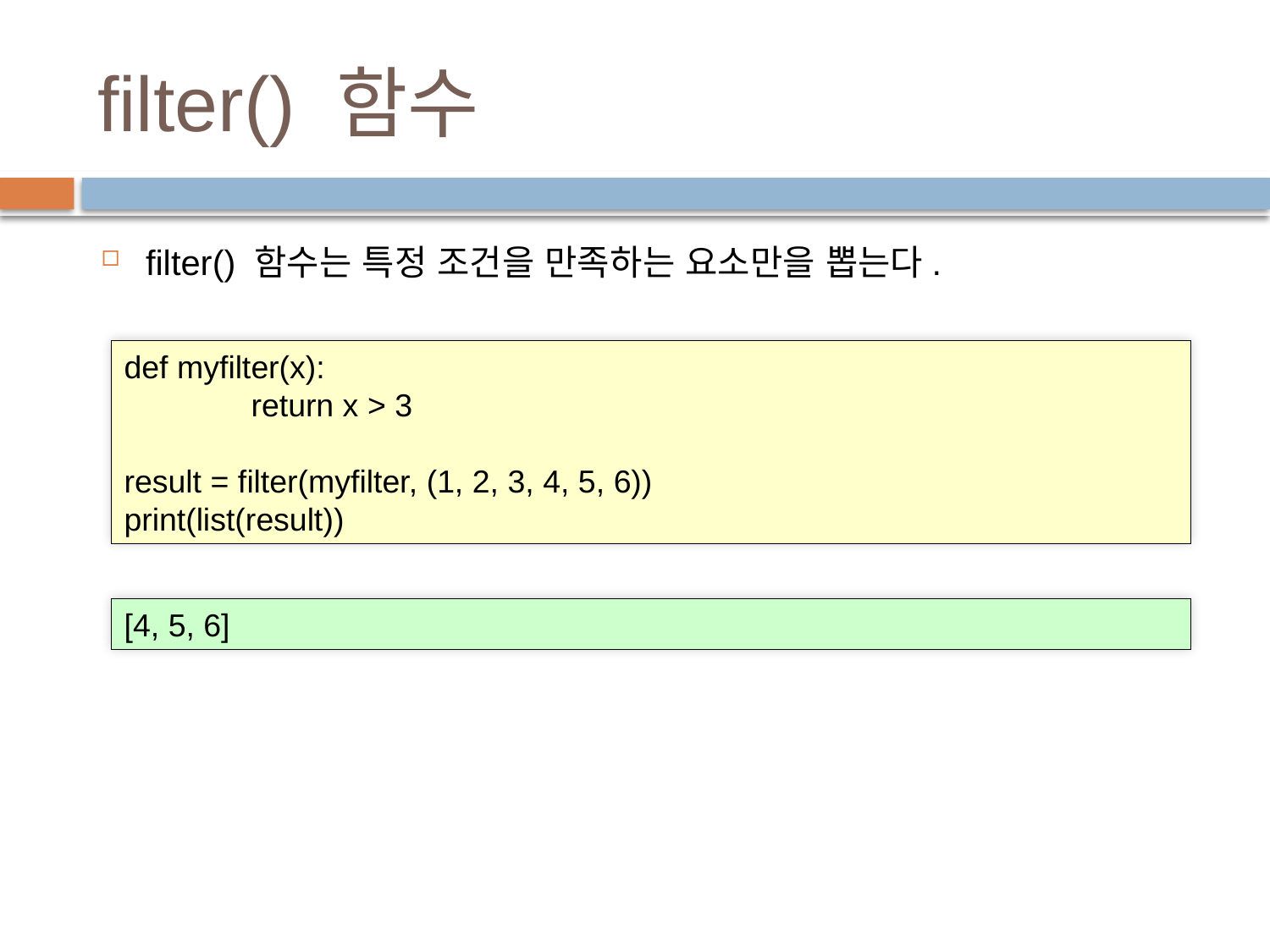

# filter() 함수
filter() 함수는 특정 조건을 만족하는 요소만을 뽑는다.
def myfilter(x):
	return x > 3

result = filter(myfilter, (1, 2, 3, 4, 5, 6))
print(list(result))
[4, 5, 6]